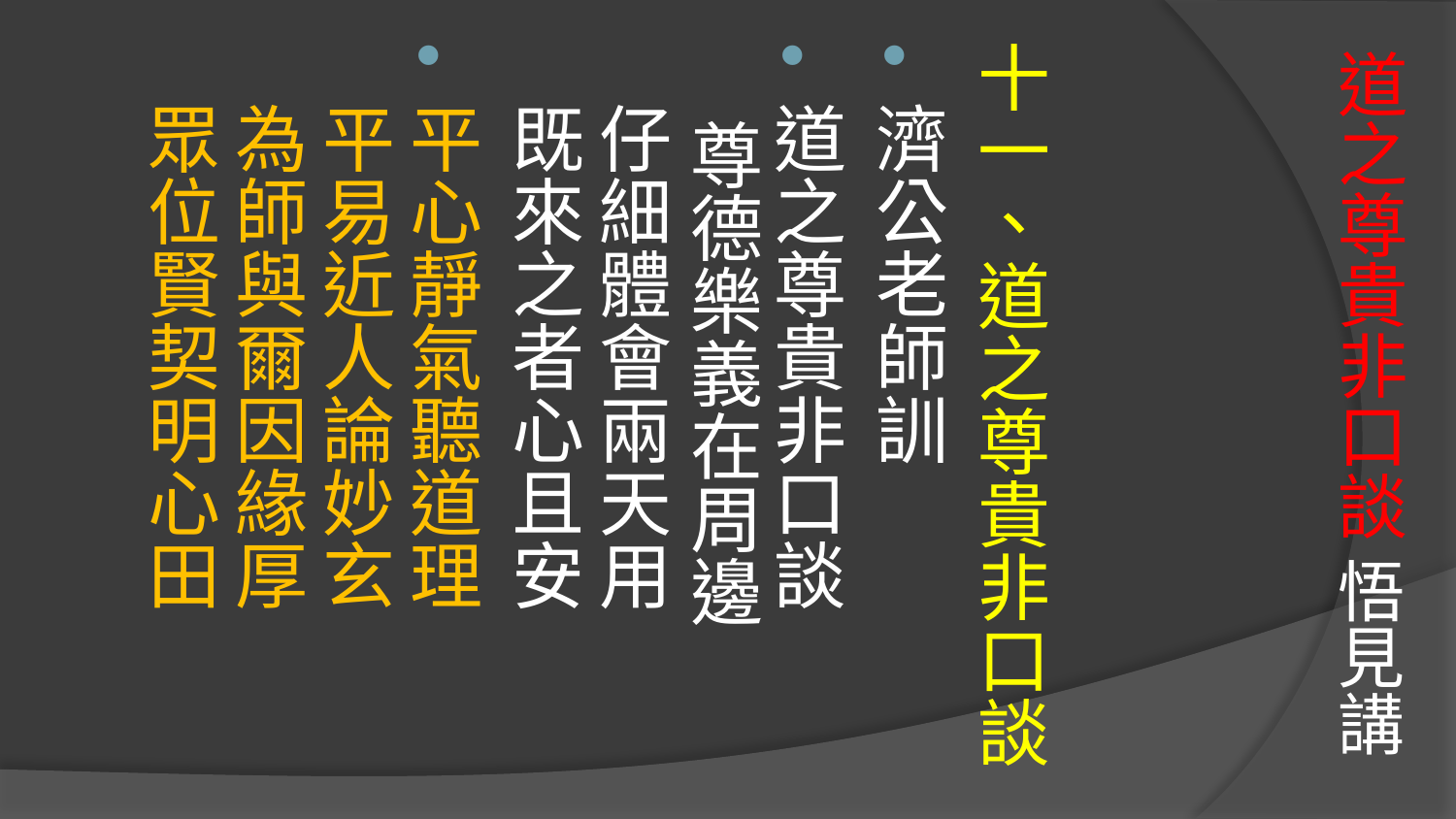

# 道之尊貴非口談 悟見講
十一、道之尊貴非口談
濟公老師訓
道之尊貴非口談　        尊德樂義在周邊
仔細體會兩天用　       既來之者心且安
平心靜氣聽道理　    平易近人論妙玄
為師與爾因緣厚　       眾位賢契明心田